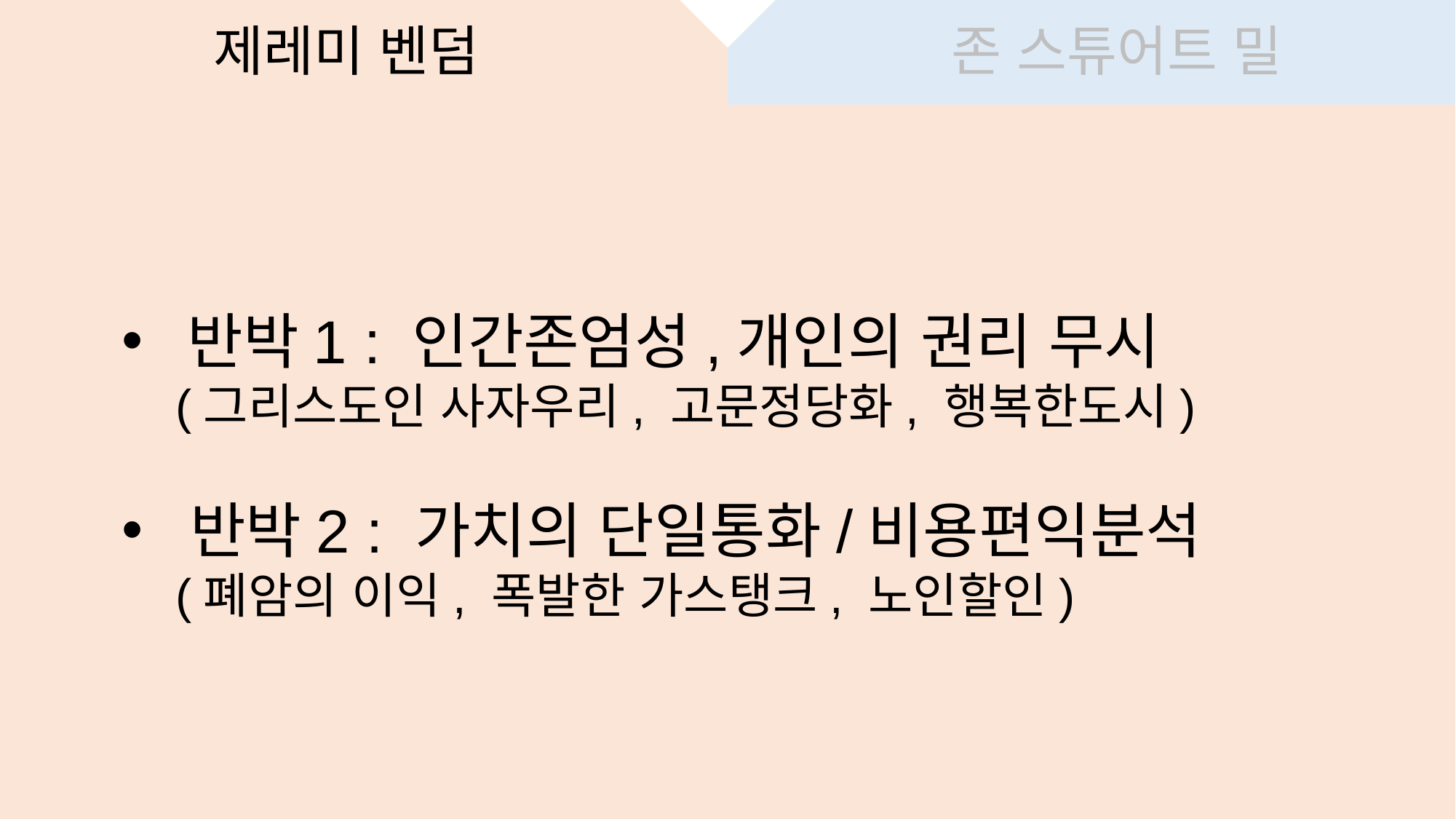

제레미 벤덤
존 스튜어트 밀
#

 반박1 : 인간존엄성,개인의 권리 무시
    (그리스도인 사자우리, 고문정당화, 행복한도시)

반박2 : 가치의 단일통화/비용편익분석
    (폐암의 이익, 폭발한 가스탱크, 노인할인)